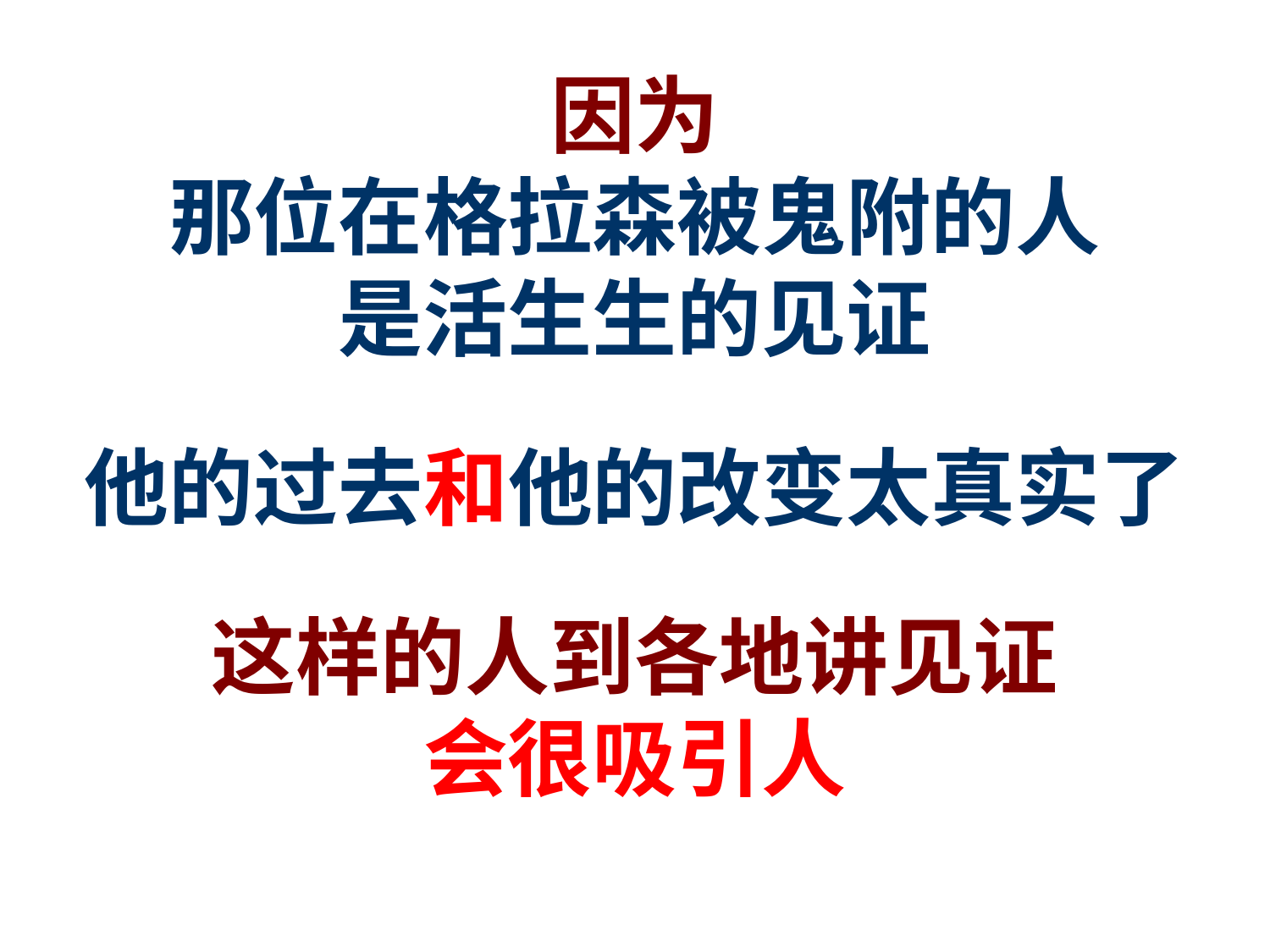

因为
那位在格拉森被鬼附的人
是活生生的见证

他的过去和他的改变太真实了

这样的人到各地讲见证
会很吸引人
12